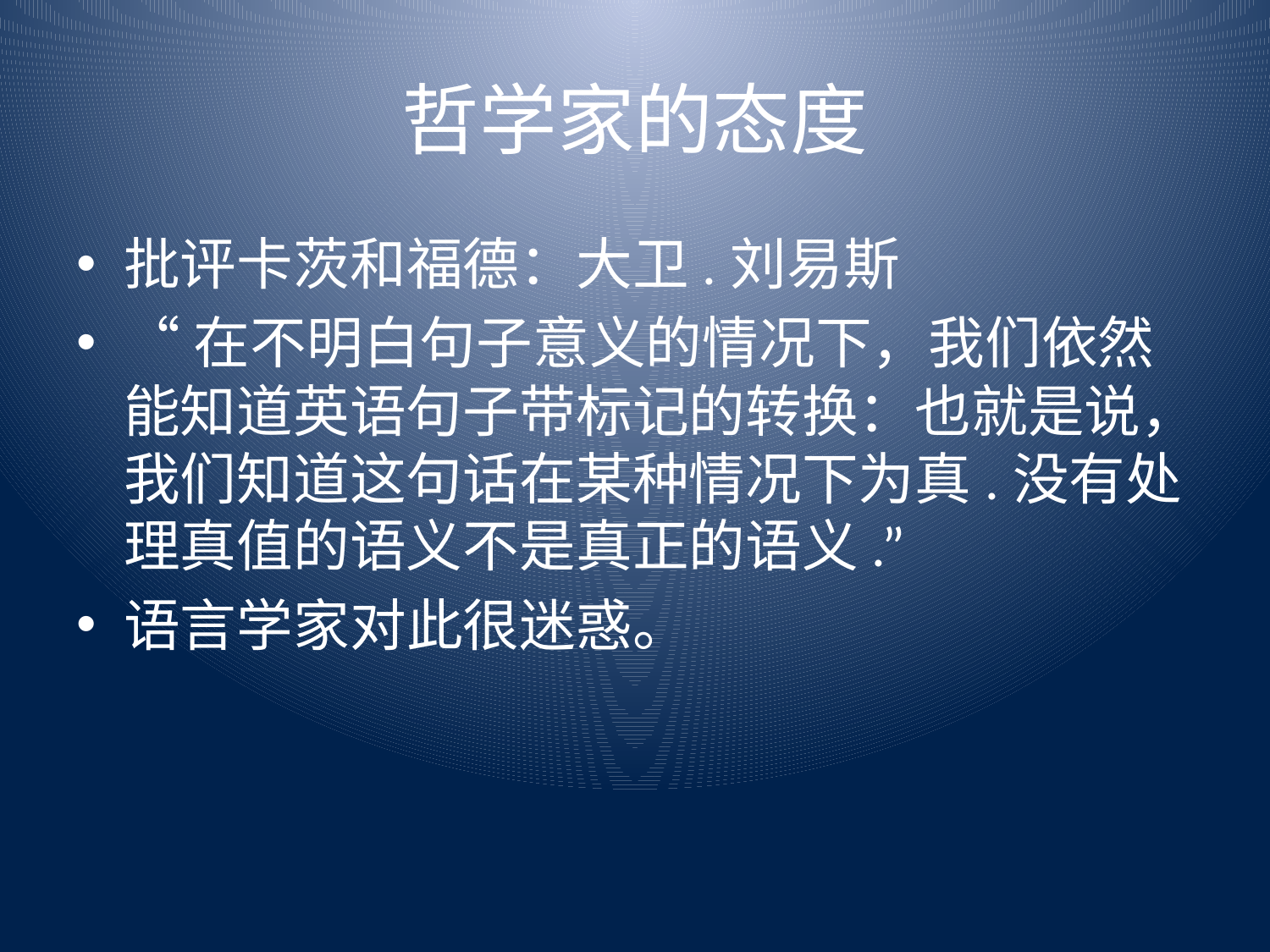

# 哲学家的态度
批评卡茨和福德：大卫.刘易斯
“在不明白句子意义的情况下，我们依然能知道英语句子带标记的转换：也就是说，我们知道这句话在某种情况下为真.没有处理真值的语义不是真正的语义.”
语言学家对此很迷惑。